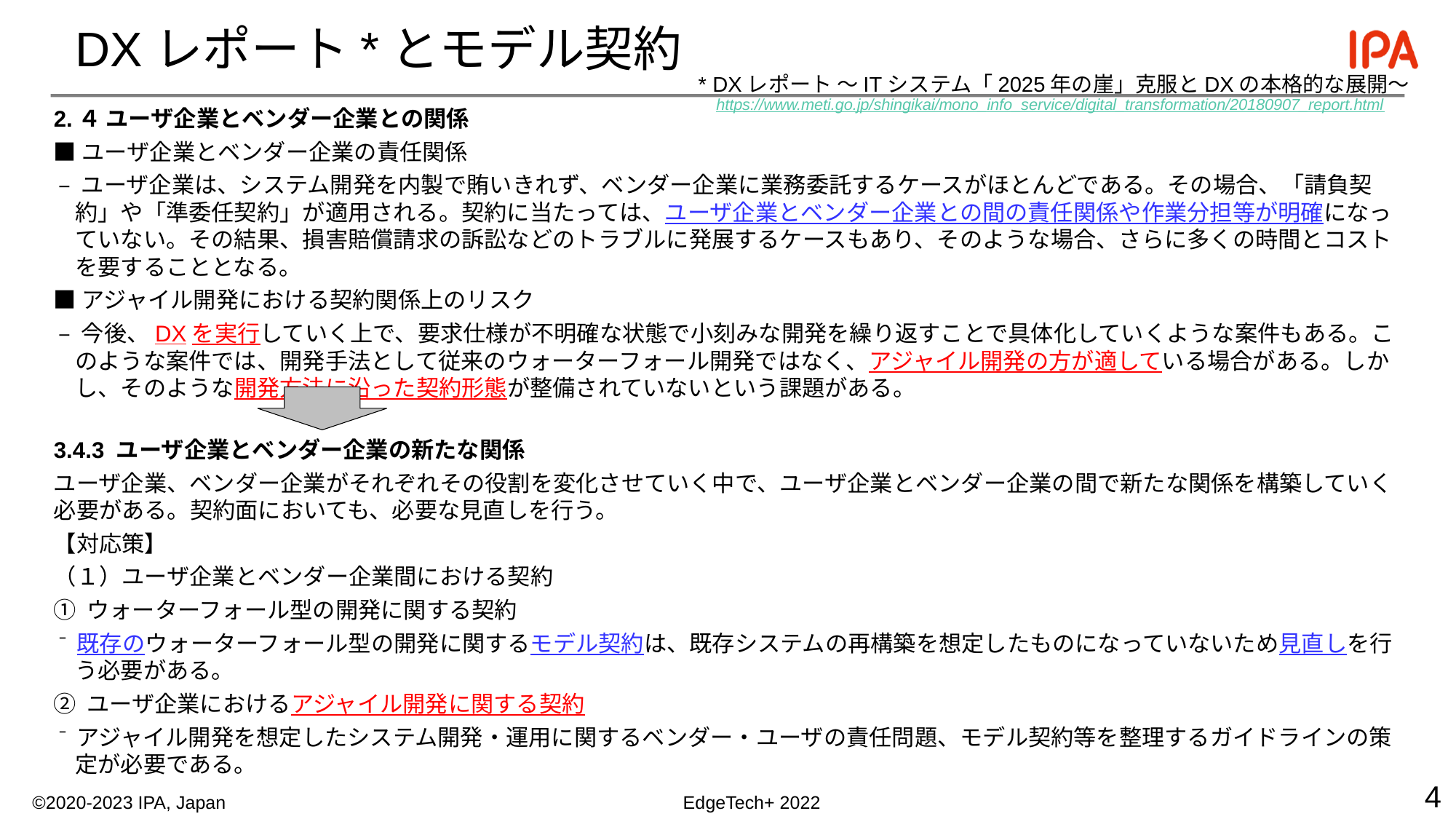

# DXレポート*とモデル契約
* DXレポート ～ITシステム「2025年の崖」克服とDXの本格的な展開～
   https://www.meti.go.jp/shingikai/mono_info_service/digital_transformation/20180907_report.html
2.４ ユーザ企業とベンダー企業との関係
■ユーザ企業とベンダー企業の責任関係
 – ユーザ企業は、システム開発を内製で賄いきれず、ベンダー企業に業務委託するケースがほとんどである。その場合、「請負契約」や「準委任契約」が適用される。契約に当たっては、ユーザ企業とベンダー企業との間の責任関係や作業分担等が明確になっていない。その結果、損害賠償請求の訴訟などのトラブルに発展するケースもあり、そのような場合、さらに多くの時間とコストを要することとなる。
■アジャイル開発における契約関係上のリスク
 – 今後、DXを実行していく上で、要求仕様が不明確な状態で小刻みな開発を繰り返すことで具体化していくような案件もある。このような案件では、開発手法として従来のウォーターフォール開発ではなく、アジャイル開発の方が適している場合がある。しかし、そのような開発方法に沿った契約形態が整備されていないという課題がある。

3.4.3 ユーザ企業とベンダー企業の新たな関係
ユーザ企業、ベンダー企業がそれぞれその役割を変化させていく中で、ユーザ企業とベンダー企業の間で新たな関係を構築していく必要がある。契約面においても、必要な見直しを行う。
【対応策】
（１）ユーザ企業とベンダー企業間における契約
① ウォーターフォール型の開発に関する契約
 ⁻ 既存のウォーターフォール型の開発に関するモデル契約は、既存システムの再構築を想定したものになっていないため見直しを行う必要がある。
② ユーザ企業におけるアジャイル開発に関する契約
 ⁻ アジャイル開発を想定したシステム開発・運用に関するベンダー・ユーザの責任問題、モデル契約等を整理するガイドラインの策定が必要である。
©2020-2023 IPA, Japan
EdgeTech+ 2022